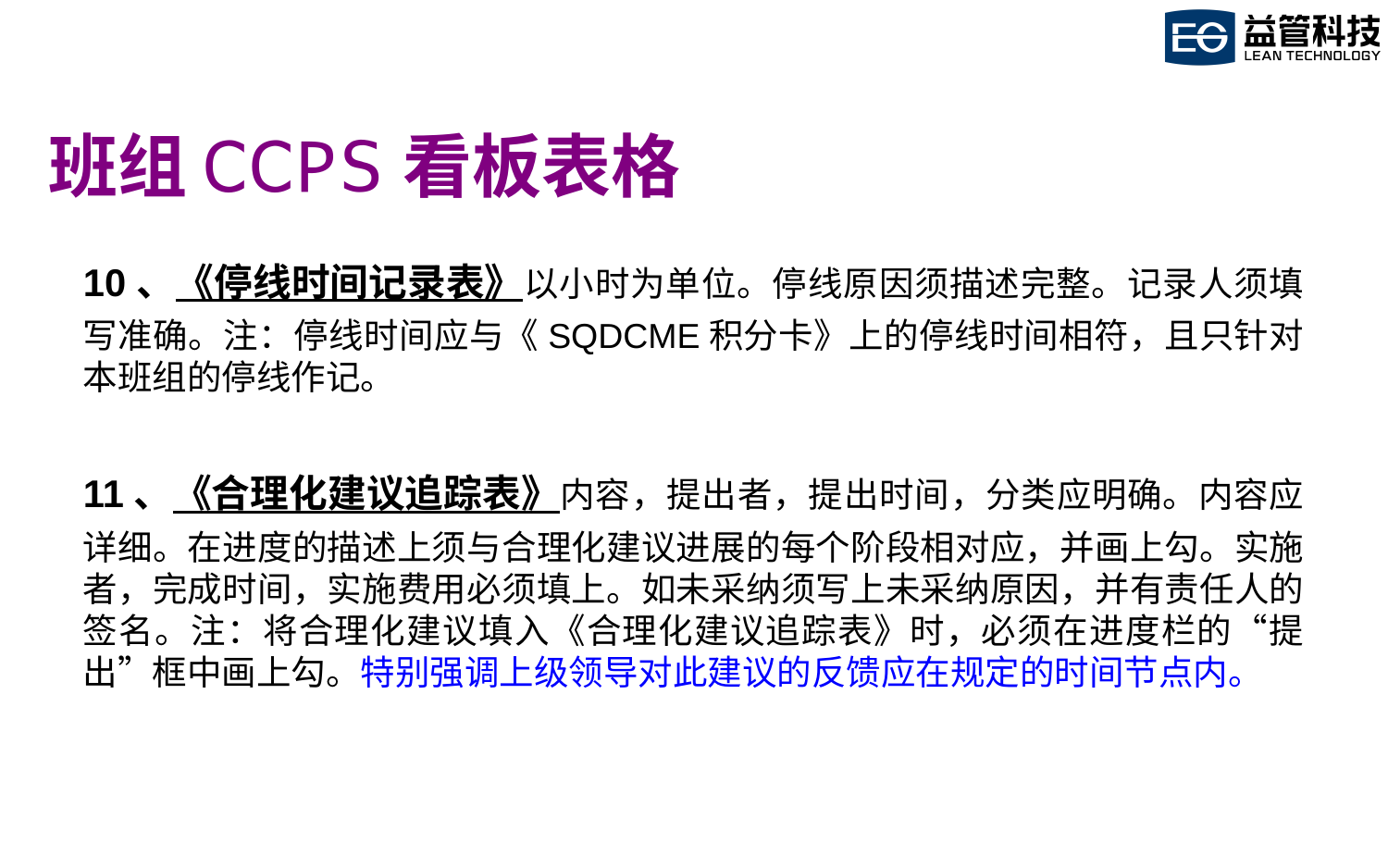

班组CCPS看板表格
10、《停线时间记录表》以小时为单位。停线原因须描述完整。记录人须填写准确。注：停线时间应与《SQDCME积分卡》上的停线时间相符，且只针对本班组的停线作记。

11、《合理化建议追踪表》内容，提出者，提出时间，分类应明确。内容应详细。在进度的描述上须与合理化建议进展的每个阶段相对应，并画上勾。实施者，完成时间，实施费用必须填上。如未采纳须写上未采纳原因，并有责任人的签名。注：将合理化建议填入《合理化建议追踪表》时，必须在进度栏的“提出”框中画上勾。特别强调上级领导对此建议的反馈应在规定的时间节点内。